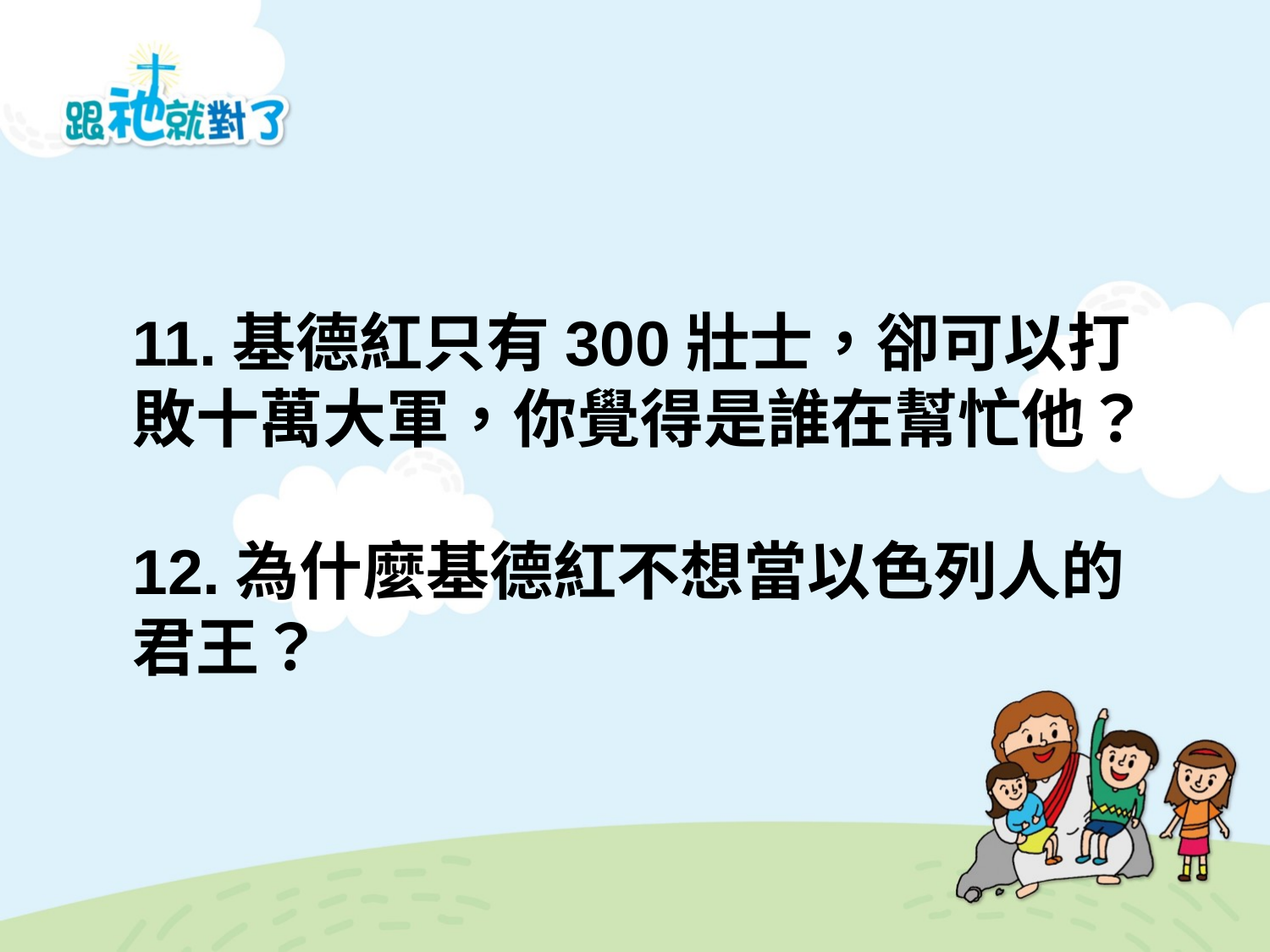

11.基德紅只有300壯士，卻可以打敗十萬大軍，你覺得是誰在幫忙他？

12.為什麼基德紅不想當以色列人的君王？